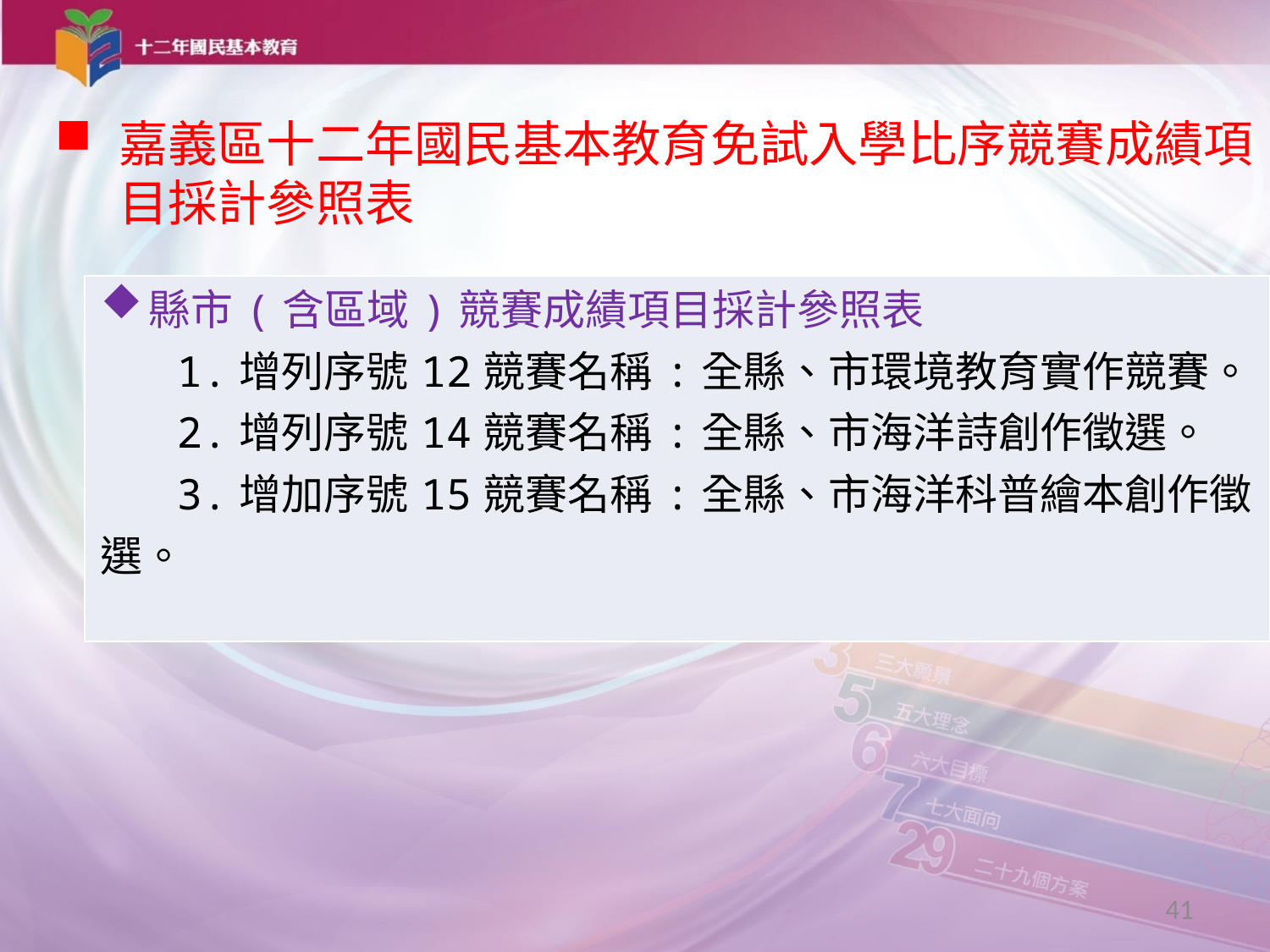

嘉義區十二年國民基本教育免試入學比序競賽成績項目採計參照表
| 縣市(含區域)競賽成績項目採計參照表 1.增列序號12競賽名稱:全縣、市環境教育實作競賽。 2.增列序號14競賽名稱:全縣、市海洋詩創作徵選。 3.增加序號15競賽名稱:全縣、市海洋科普繪本創作徵選。 |
| --- |
41